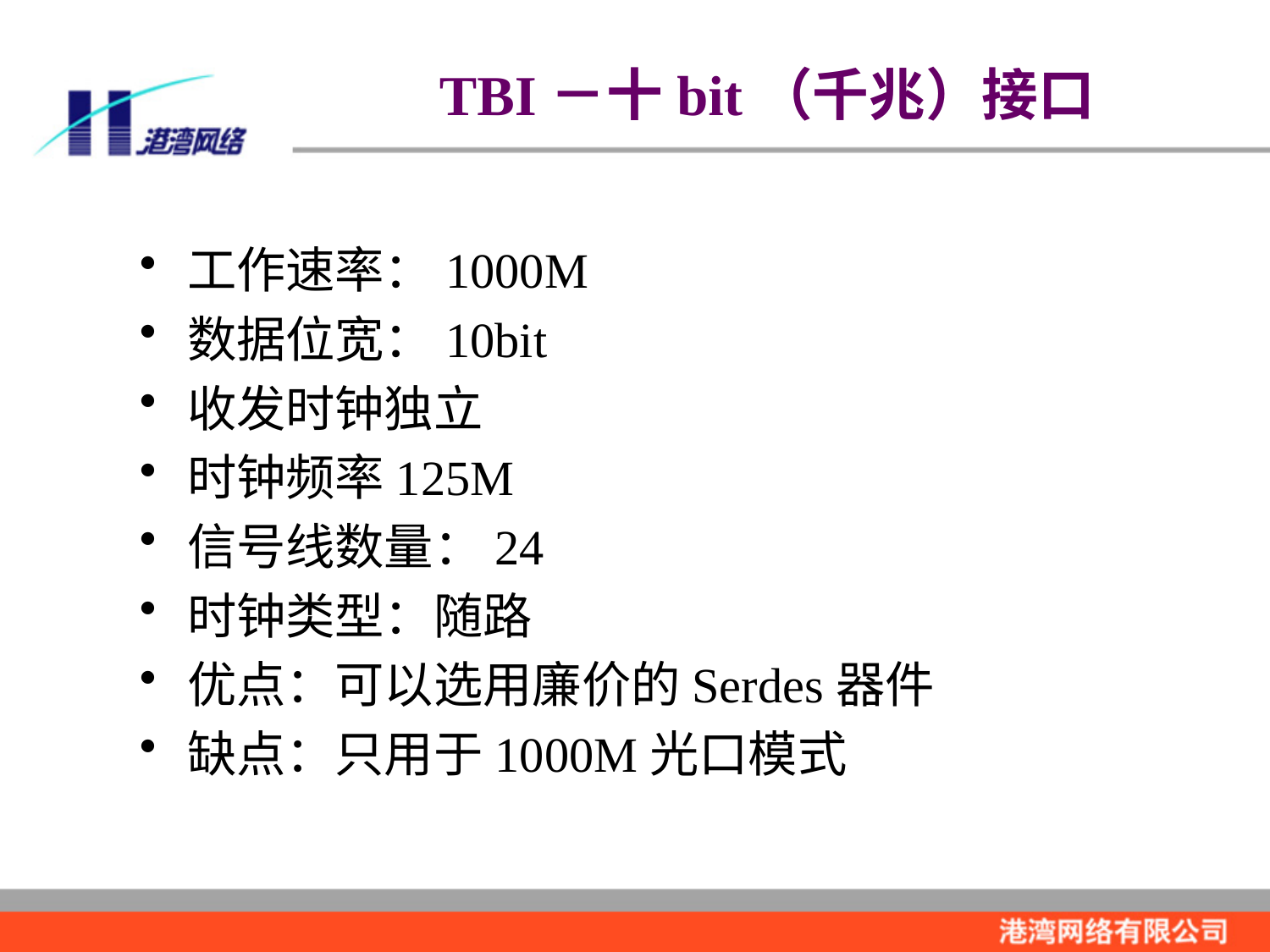

# TBI－十bit（千兆）接口
工作速率：1000M
数据位宽：10bit
收发时钟独立
时钟频率125M
信号线数量：24
时钟类型：随路
优点：可以选用廉价的Serdes器件
缺点：只用于1000M光口模式